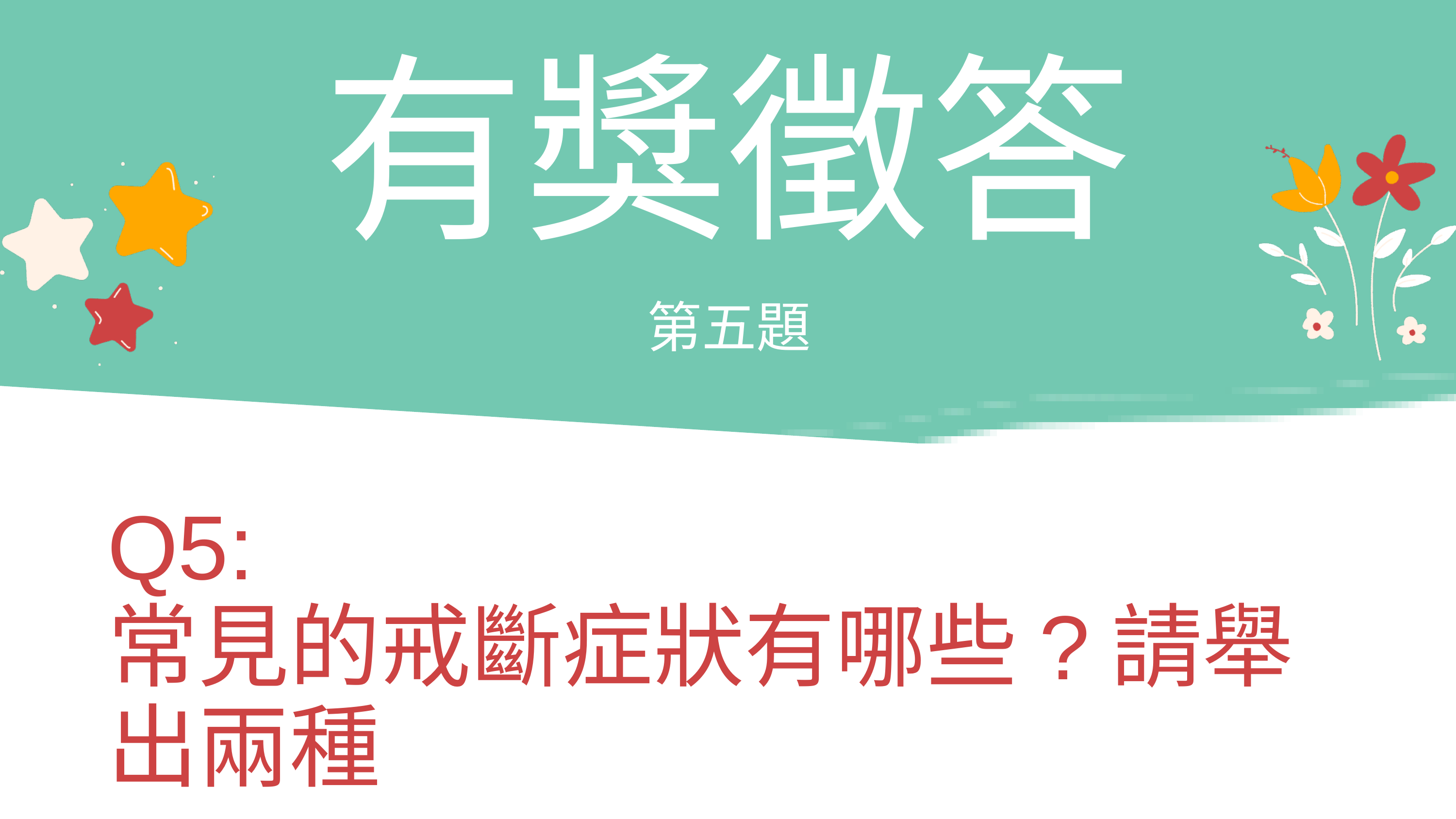

有獎徵答
第五題
|  |  |  |  |
| --- | --- | --- | --- |
|  |  |  |  |
|  |  |  |  |
Q5:
常見的戒斷症狀有哪些?請舉出兩種